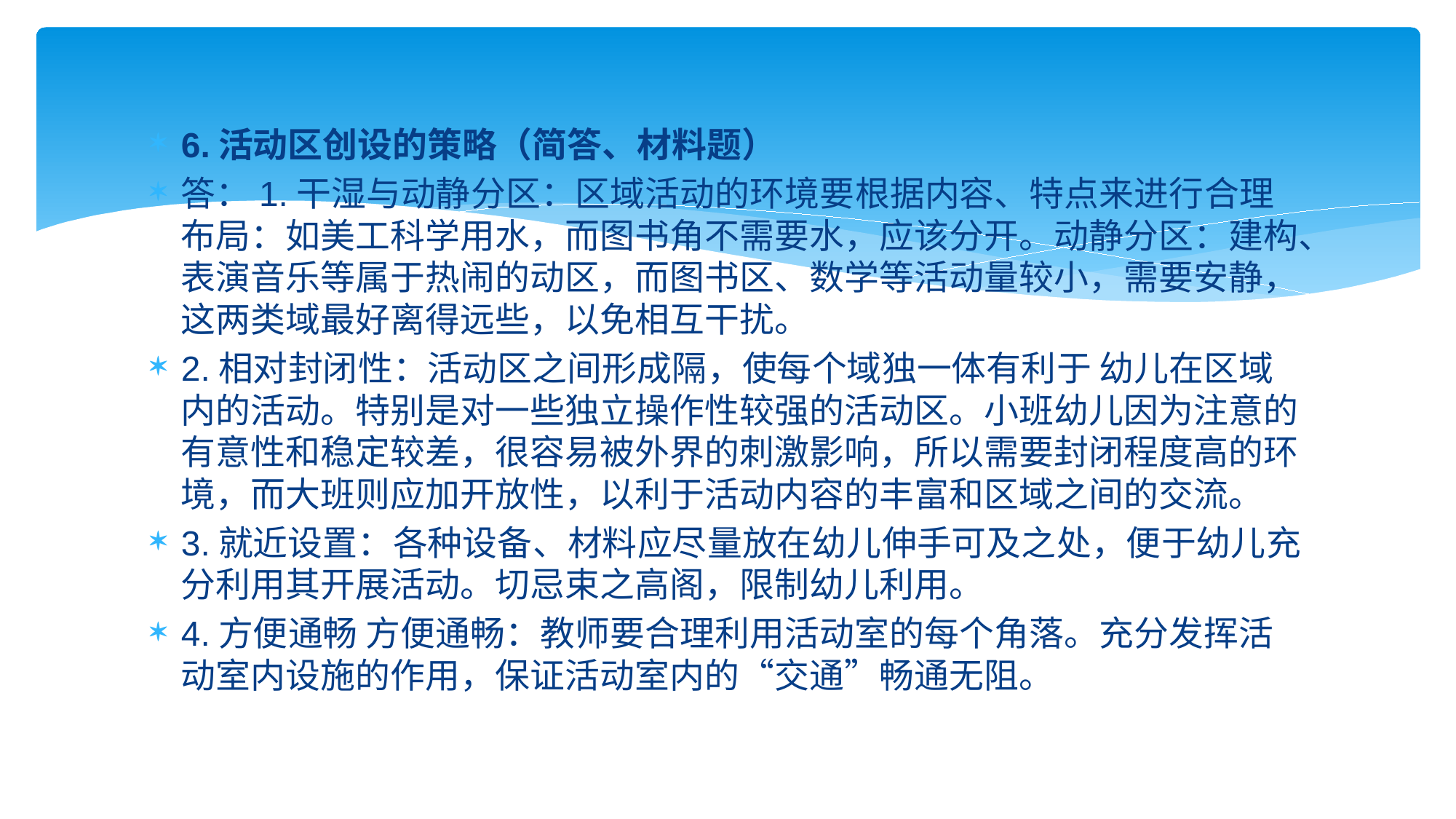

6.活动区创设的策略（简答、材料题）
答：1.干湿与动静分区：区域活动的环境要根据内容、特点来进行合理布局：如美工科学用水，而图书角不需要水，应该分开。动静分区：建构、表演音乐等属于热闹的动区，而图书区、数学等活动量较小，需要安静，这两类域最好离得远些，以免相互干扰。
2.相对封闭性：活动区之间形成隔，使每个域独一体有利于 幼儿在区域内的活动。特别是对一些独立操作性较强的活动区。小班幼儿因为注意的有意性和稳定较差，很容易被外界的刺激影响，所以需要封闭程度高的环境，而大班则应加开放性，以利于活动内容的丰富和区域之间的交流。
3.就近设置：各种设备、材料应尽量放在幼儿伸手可及之处，便于幼儿充分利用其开展活动。切忌束之高阁，限制幼儿利用。
4.方便通畅 方便通畅：教师要合理利用活动室的每个角落。充分发挥活动室内设施的作用，保证活动室内的“交通”畅通无阻。